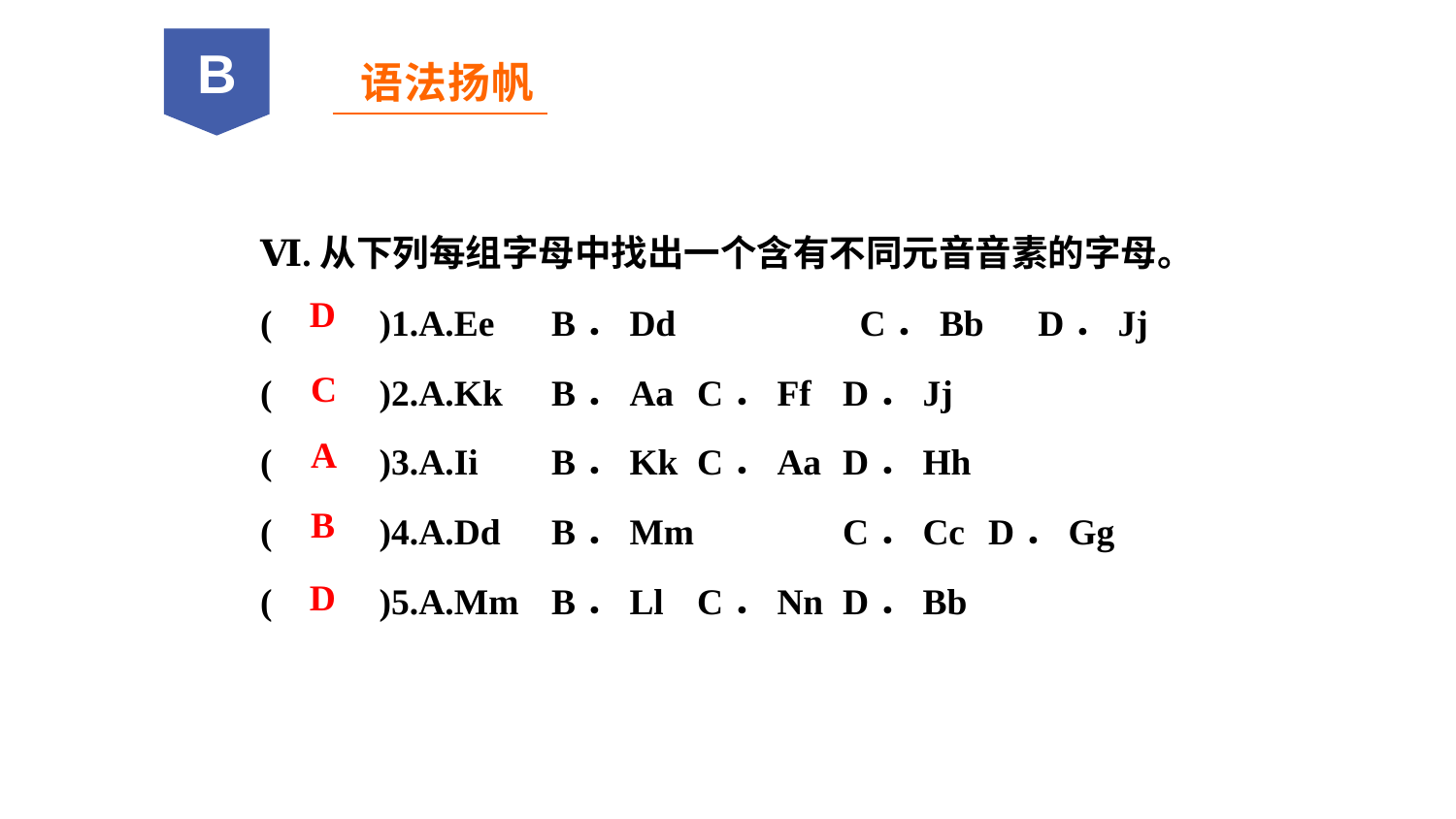

B
语法扬帆
# Ⅵ.从下列每组字母中找出一个含有不同元音音素的字母。
(　  　)1.A.Ee　 	B．Dd　	 C．Bb　D．Jj
(　  　)2.A.Kk  	B．Aa  	C．Ff  	D．Jj
(　  　)3.A.Ii  	B．Kk  	C．Aa  	D．Hh
(　  　)4.A.Dd  	B．Mm  	C．Cc  	D．Gg
(　  　)5.A.Mm  	B．Ll  	C．Nn  	D．Bb

D
C
A
B
D